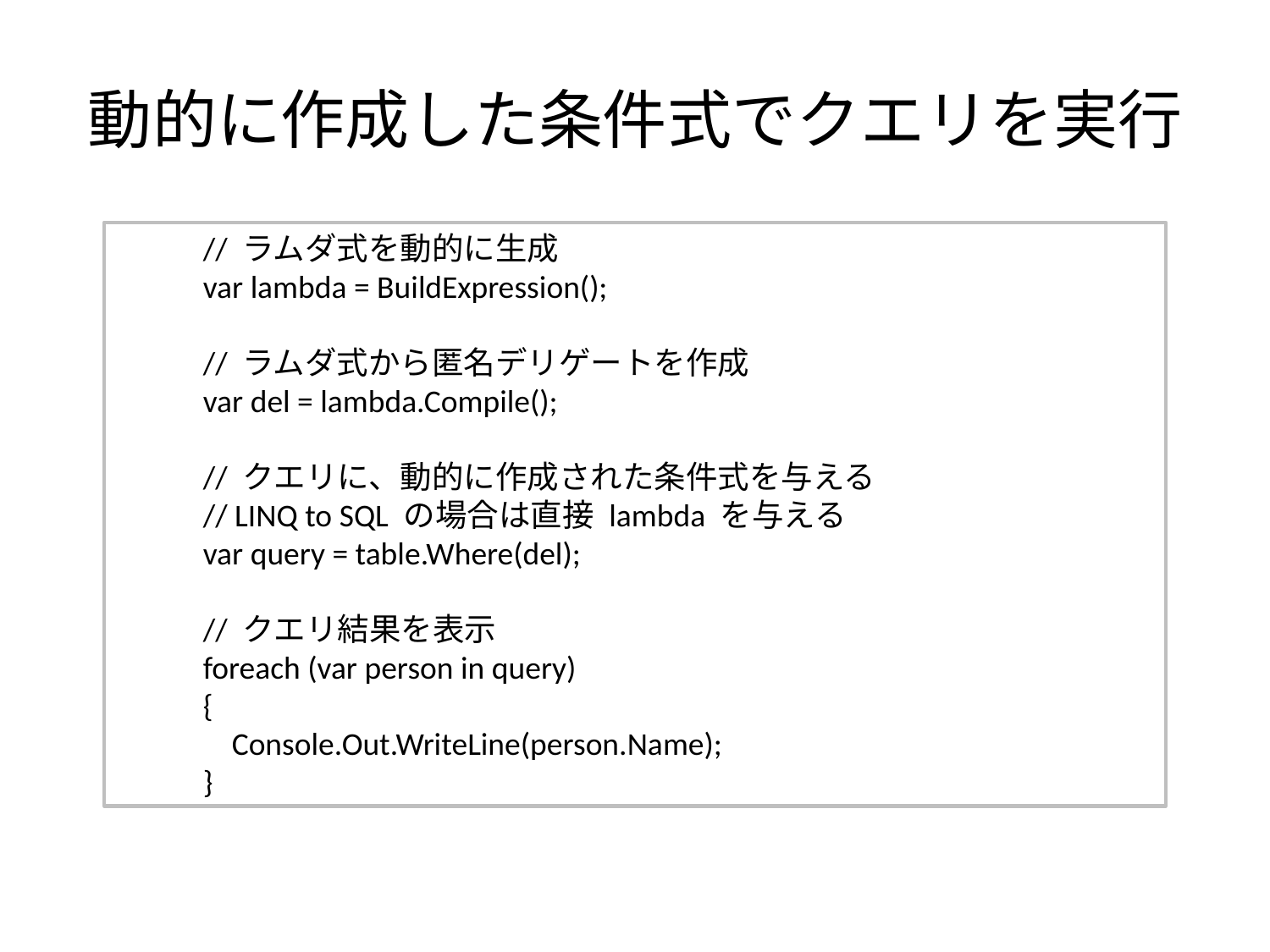

# 動的に作成した条件式でクエリを実行
            // ラムダ式を動的に生成
            var lambda = BuildExpression();

            // ラムダ式から匿名デリゲートを作成
            var del = lambda.Compile();

            // クエリに、動的に作成された条件式を与える
            // LINQ to SQL の場合は直接 lambda を与える
            var query = table.Where(del);

            // クエリ結果を表示
            foreach (var person in query)
            {
                Console.Out.WriteLine(person.Name);
            }